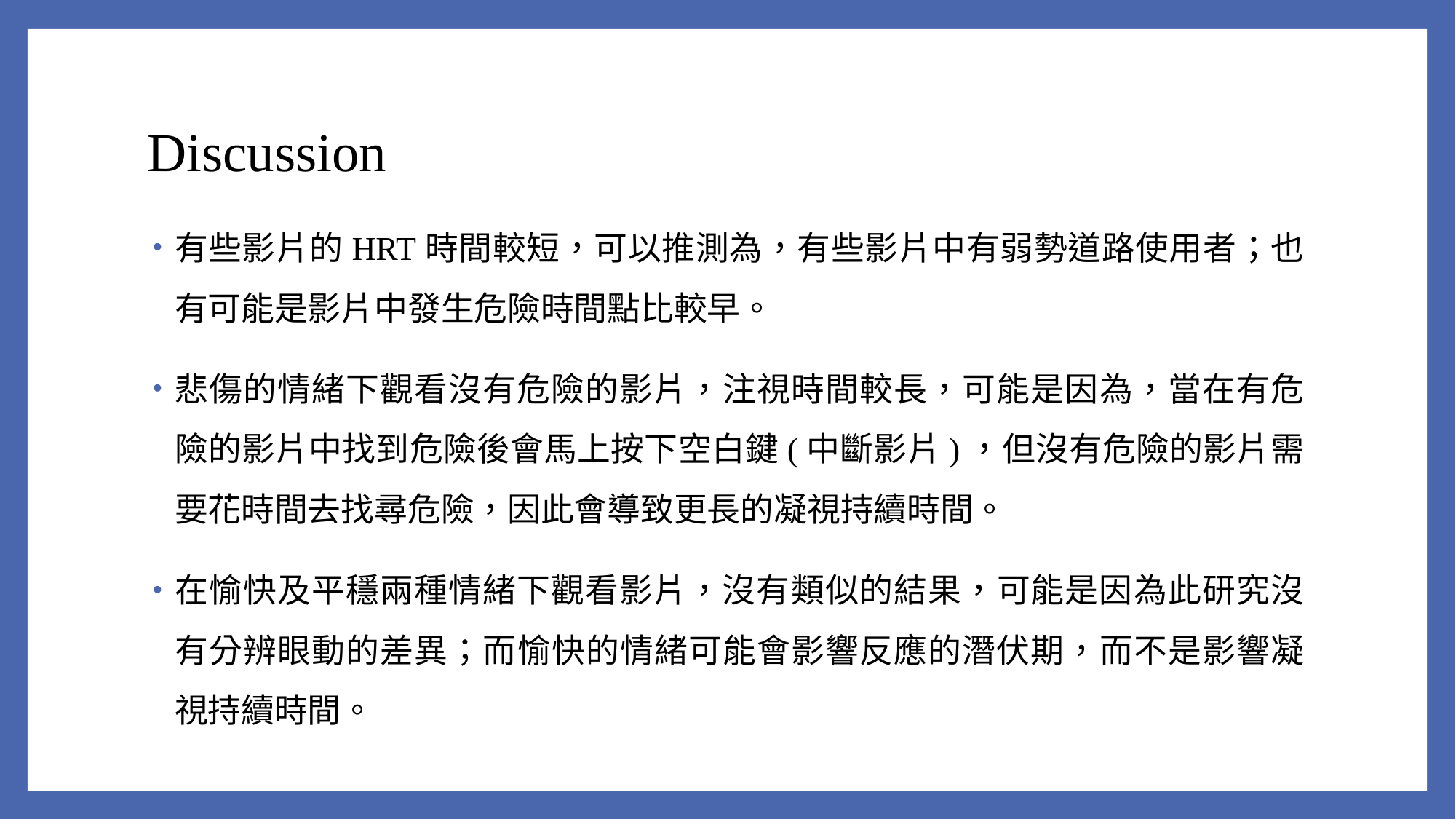

# Discussion
有些影片的HRT時間較短，可以推測為，有些影片中有弱勢道路使用者；也有可能是影片中發生危險時間點比較早。
悲傷的情緒下觀看沒有危險的影片，注視時間較長，可能是因為，當在有危險的影片中找到危險後會馬上按下空白鍵(中斷影片)，但沒有危險的影片需要花時間去找尋危險，因此會導致更長的凝視持續時間。
在愉快及平穩兩種情緒下觀看影片，沒有類似的結果，可能是因為此研究沒有分辨眼動的差異；而愉快的情緒可能會影響反應的潛伏期，而不是影響凝視持續時間。